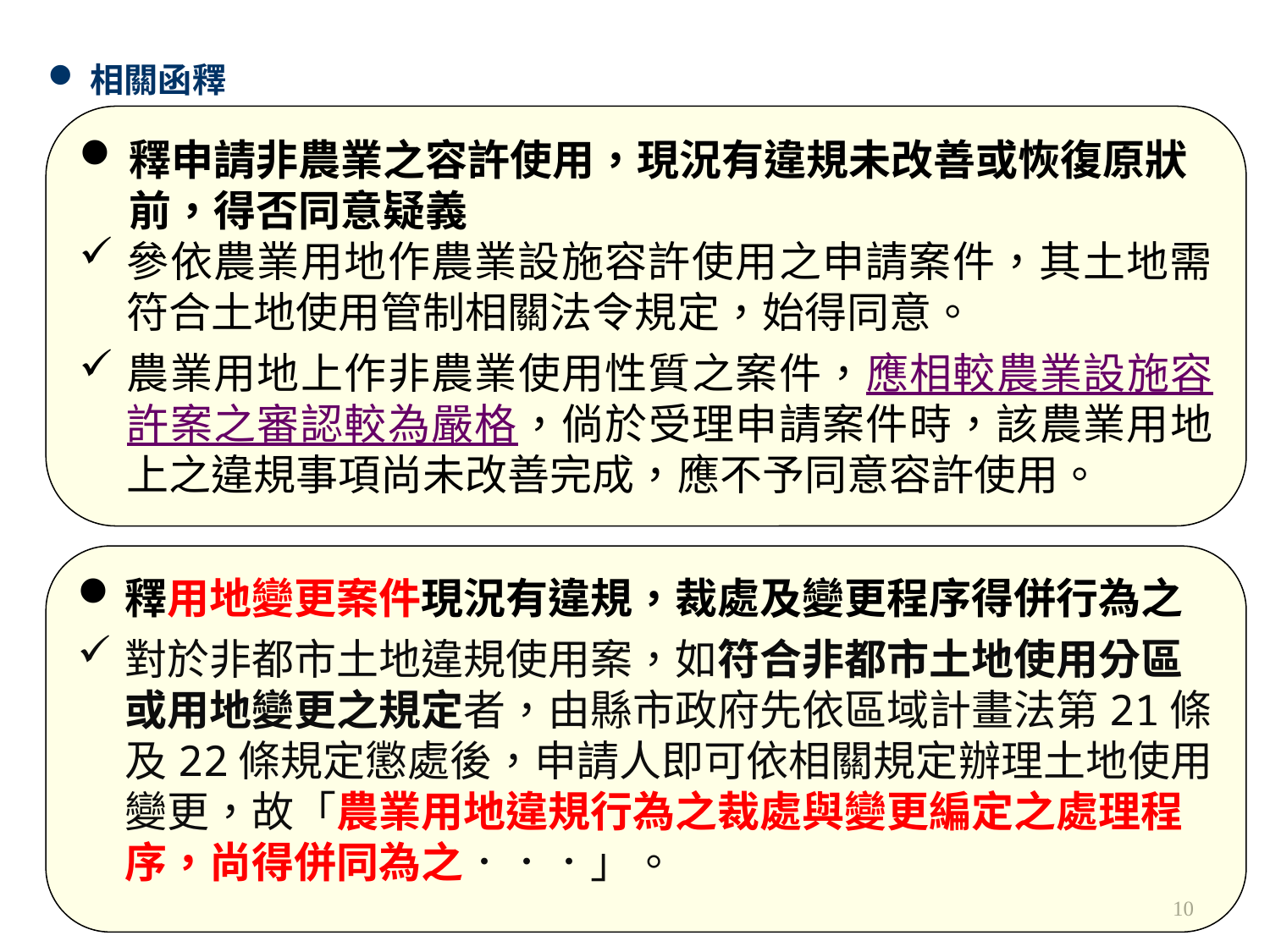

相關函釋
釋申請非農業之容許使用，現況有違規未改善或恢復原狀前，得否同意疑義
參依農業用地作農業設施容許使用之申請案件，其土地需符合土地使用管制相關法令規定，始得同意。
農業用地上作非農業使用性質之案件，應相較農業設施容許案之審認較為嚴格，倘於受理申請案件時，該農業用地上之違規事項尚未改善完成，應不予同意容許使用。

釋用地變更案件現況有違規，裁處及變更程序得併行為之
對於非都市土地違規使用案，如符合非都市土地使用分區或用地變更之規定者，由縣市政府先依區域計畫法第21條及22條規定懲處後，申請人即可依相關規定辦理土地使用變更，故「農業用地違規行為之裁處與變更編定之處理程序，尚得併同為之．．．」。
10